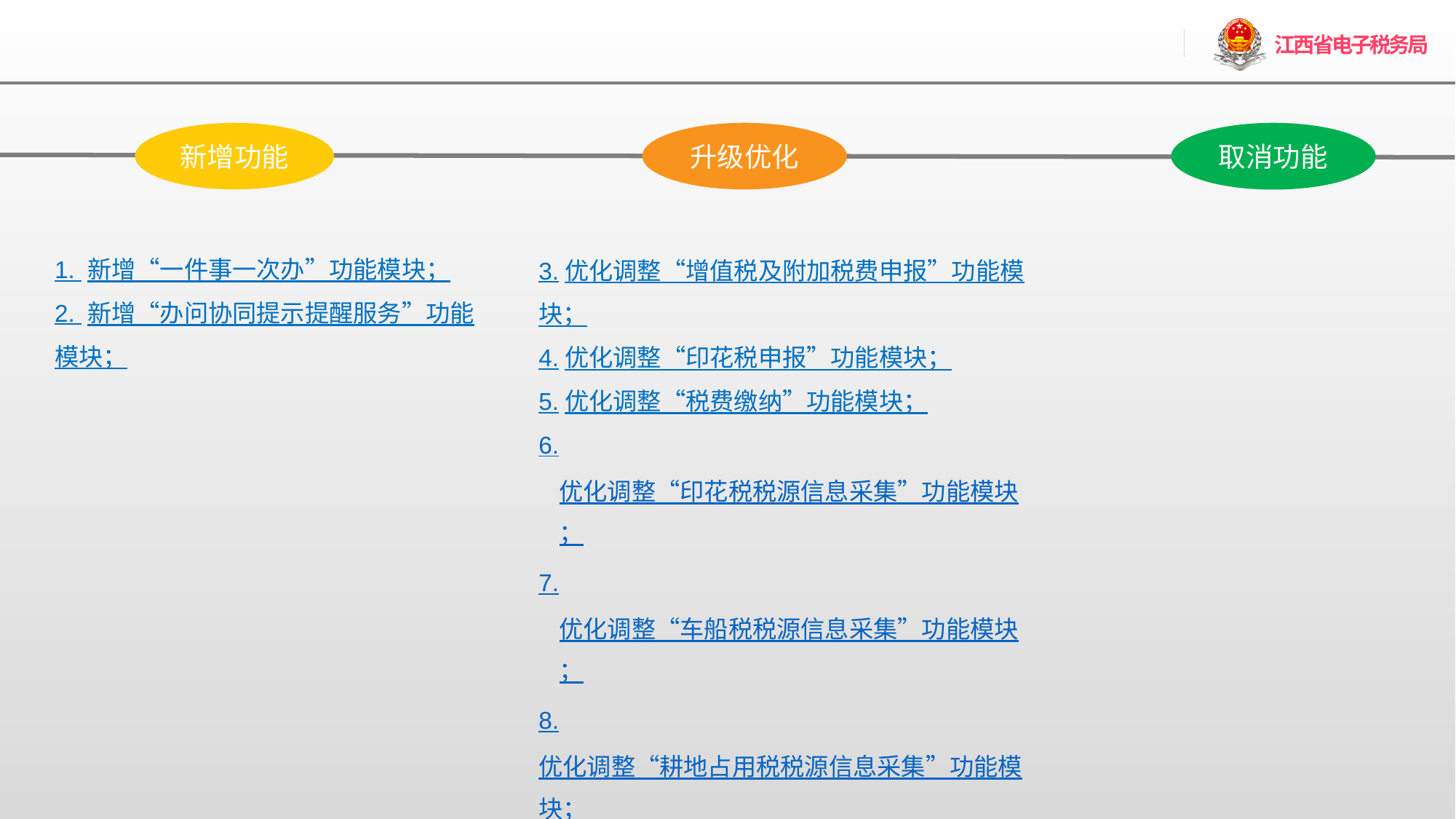

新增功能
升级优化
取消功能
1. 新增“一件事一次办”功能模块；
2. 新增“办问协同提示提醒服务”功能模块；

3.优化调整“增值税及附加税费申报”功能模块；
4.优化调整“印花税申报”功能模块；
5.优化调整“税费缴纳”功能模块；
6.优化调整“印花税税源信息采集”功能模块；
7.优化调整“车船税税源信息采集”功能模块；
8.优化调整“耕地占用税税源信息采集”功能模块；
9.优化调整“证明信息查询”功能模块；